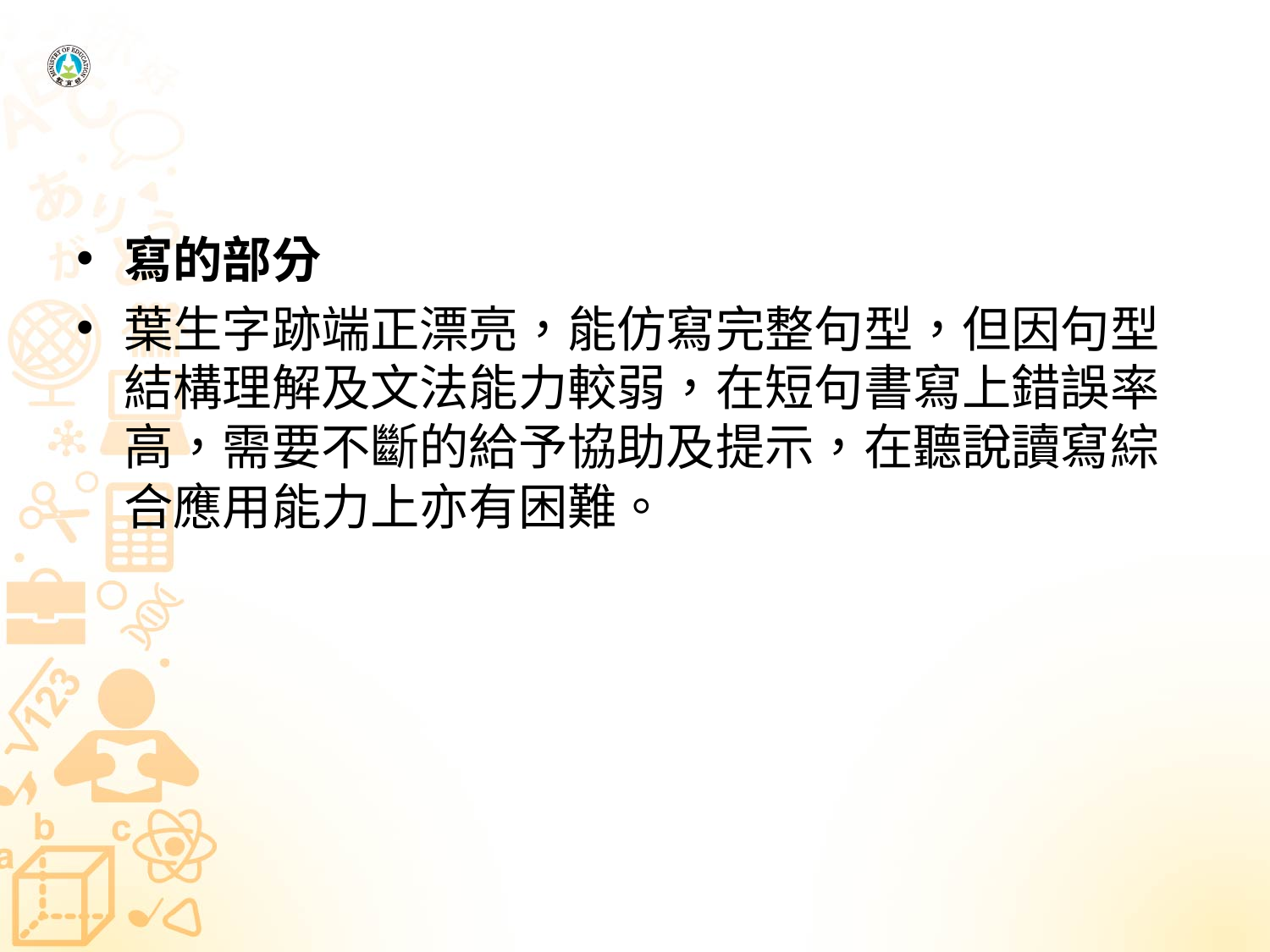

寫的部分
葉生字跡端正漂亮，能仿寫完整句型，但因句型結構理解及文法能力較弱，在短句書寫上錯誤率高，需要不斷的給予協助及提示，在聽說讀寫綜合應用能力上亦有困難。